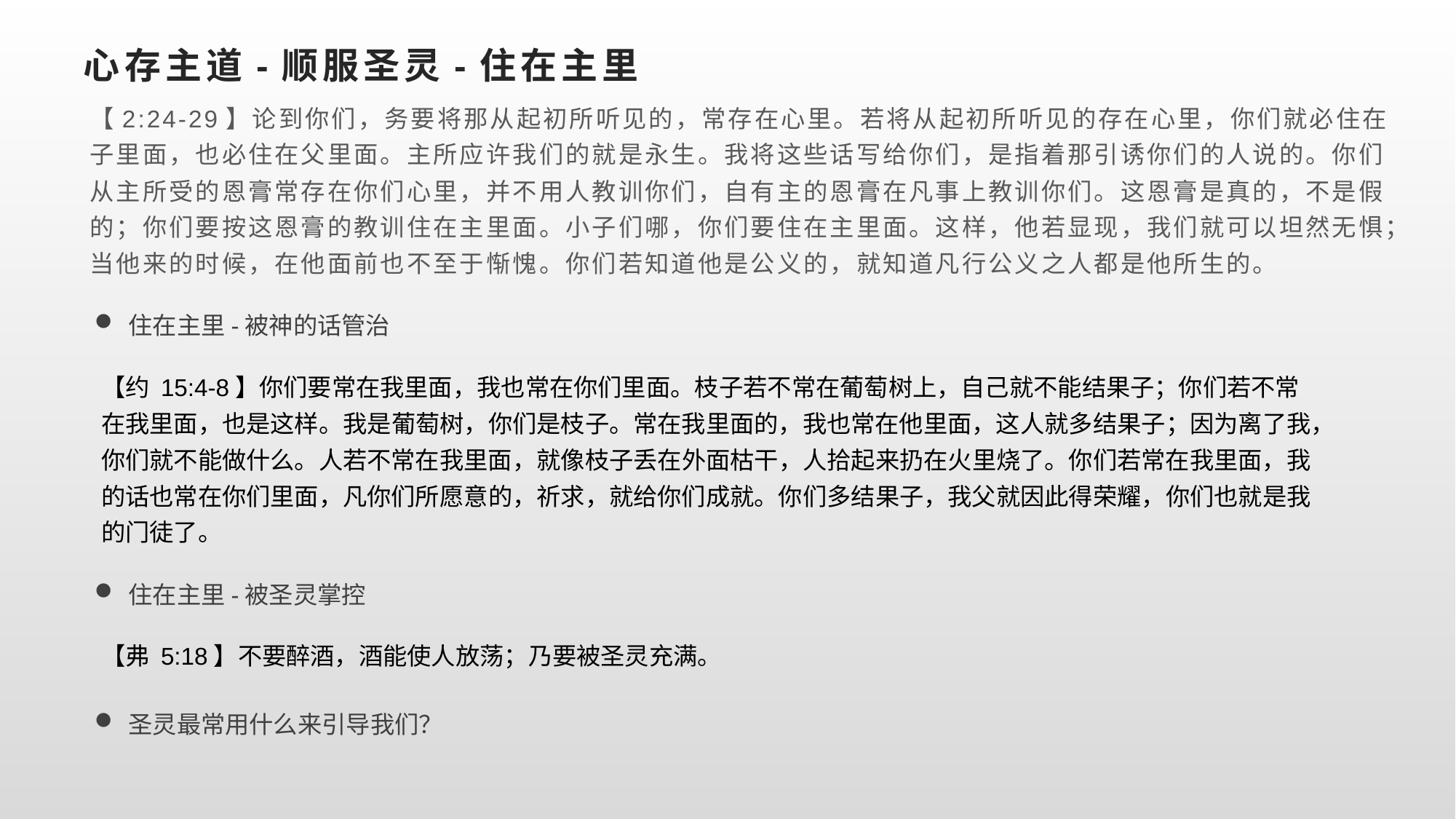

# 心存主道-顺服圣灵-住在主里
【2:24-29】论到你们，务要将那从起初所听见的，常存在心里。若将从起初所听见的存在心里，你们就必住在子里面，也必住在父里面。主所应许我们的就是永生。我将这些话写给你们，是指着那引诱你们的人说的。你们从主所受的恩膏常存在你们心里，并不用人教训你们，自有主的恩膏在凡事上教训你们。这恩膏是真的，不是假的；你们要按这恩膏的教训住在主里面。小子们哪，你们要住在主里面。这样，他若显现，我们就可以坦然无惧；当他来的时候，在他面前也不至于惭愧。你们若知道他是公义的，就知道凡行公义之人都是他所生的。
住在主里-被神的话管治
【约 15:4-8】你们要常在我里面，我也常在你们里面。枝子若不常在葡萄树上，自己就不能结果子；你们若不常在我里面，也是这样。我是葡萄树，你们是枝子。常在我里面的，我也常在他里面，这人就多结果子；因为离了我，你们就不能做什么。人若不常在我里面，就像枝子丢在外面枯干，人拾起来扔在火里烧了。你们若常在我里面，我的话也常在你们里面，凡你们所愿意的，祈求，就给你们成就。你们多结果子，我父就因此得荣耀，你们也就是我的门徒了。
住在主里-被圣灵掌控
【弗 5:18】不要醉酒，酒能使人放荡；乃要被圣灵充满。
圣灵最常用什么来引导我们？